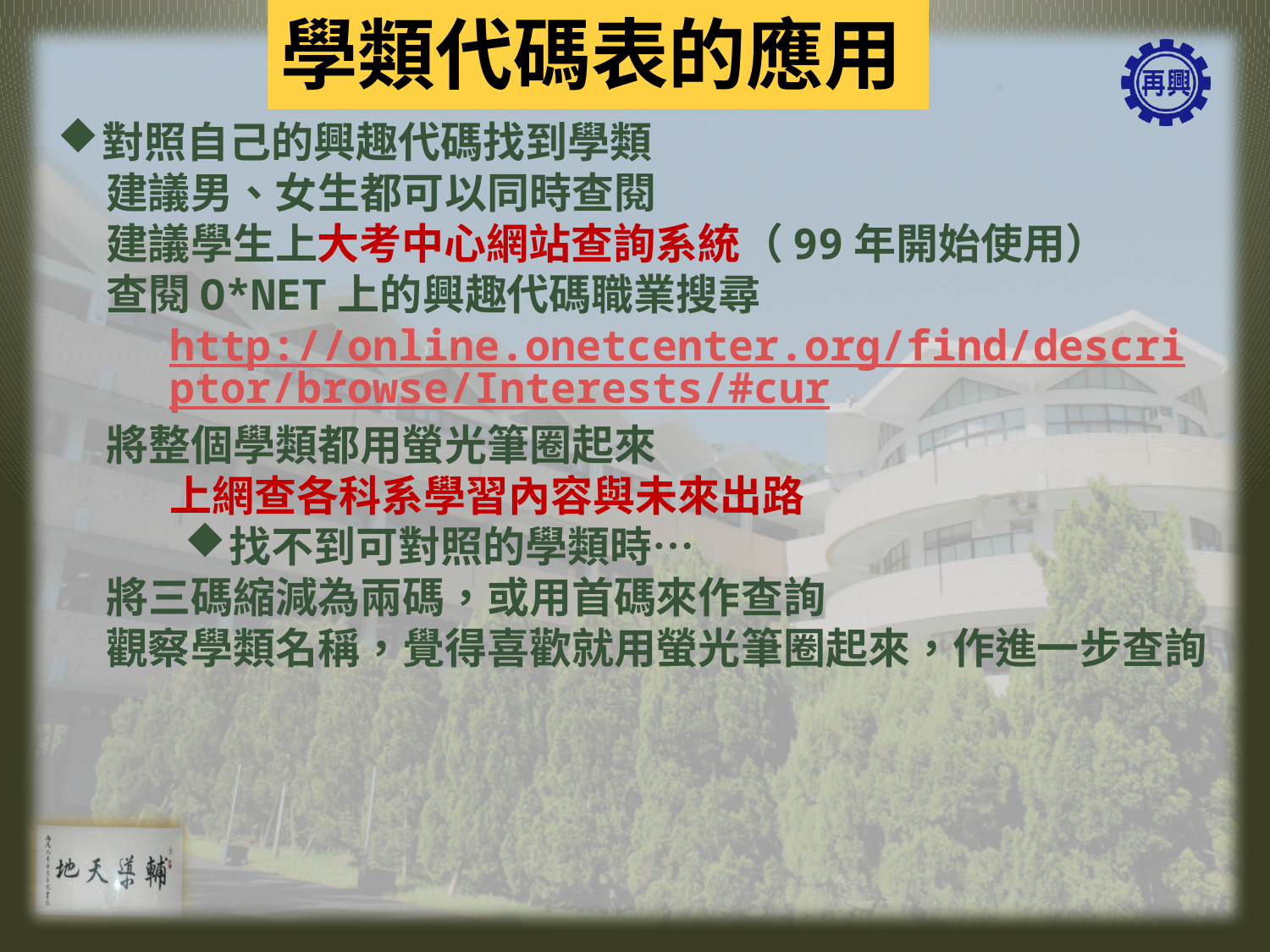

學類代碼表的應用
對照自己的興趣代碼找到學類
建議男、女生都可以同時查閱
建議學生上大考中心網站查詢系統（99年開始使用）
查閱O*NET上的興趣代碼職業搜尋
http://online.onetcenter.org/find/descriptor/browse/Interests/#cur
將整個學類都用螢光筆圈起來
上網查各科系學習內容與未來出路
找不到可對照的學類時…
將三碼縮減為兩碼，或用首碼來作查詢
觀察學類名稱，覺得喜歡就用螢光筆圈起來，作進一步查詢